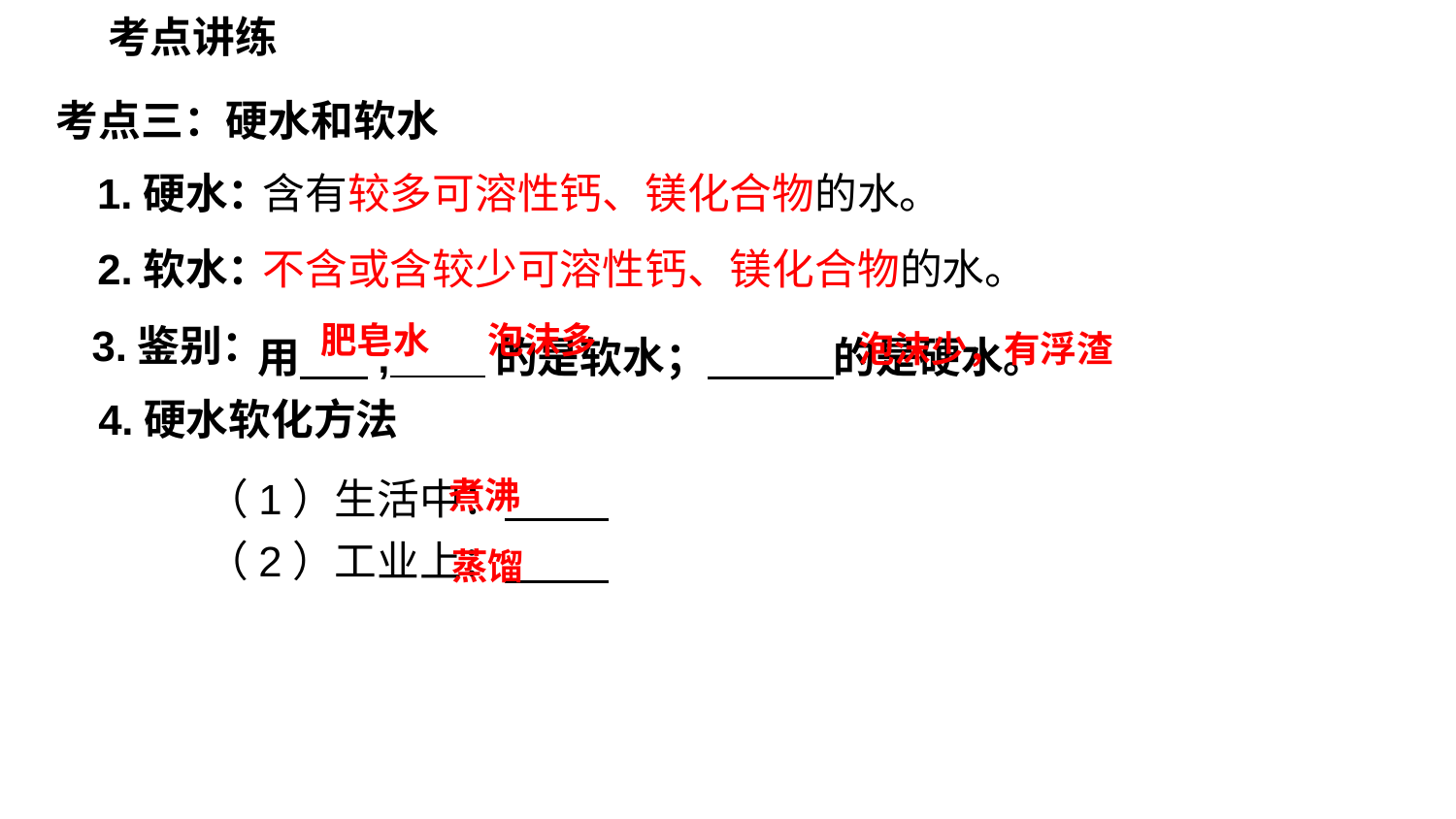

考点讲练
考点三：硬水和软水
1.硬水：
含有较多可溶性钙、镁化合物的水。
2.软水：
不含或含较少可溶性钙、镁化合物的水。
用       ,        的是软水；             的是硬水。
肥皂水
泡沫多
3.鉴别：
泡沫少，有浮渣
4.硬水软化方法
煮沸
（1）生活中：
（2）工业上：
蒸馏